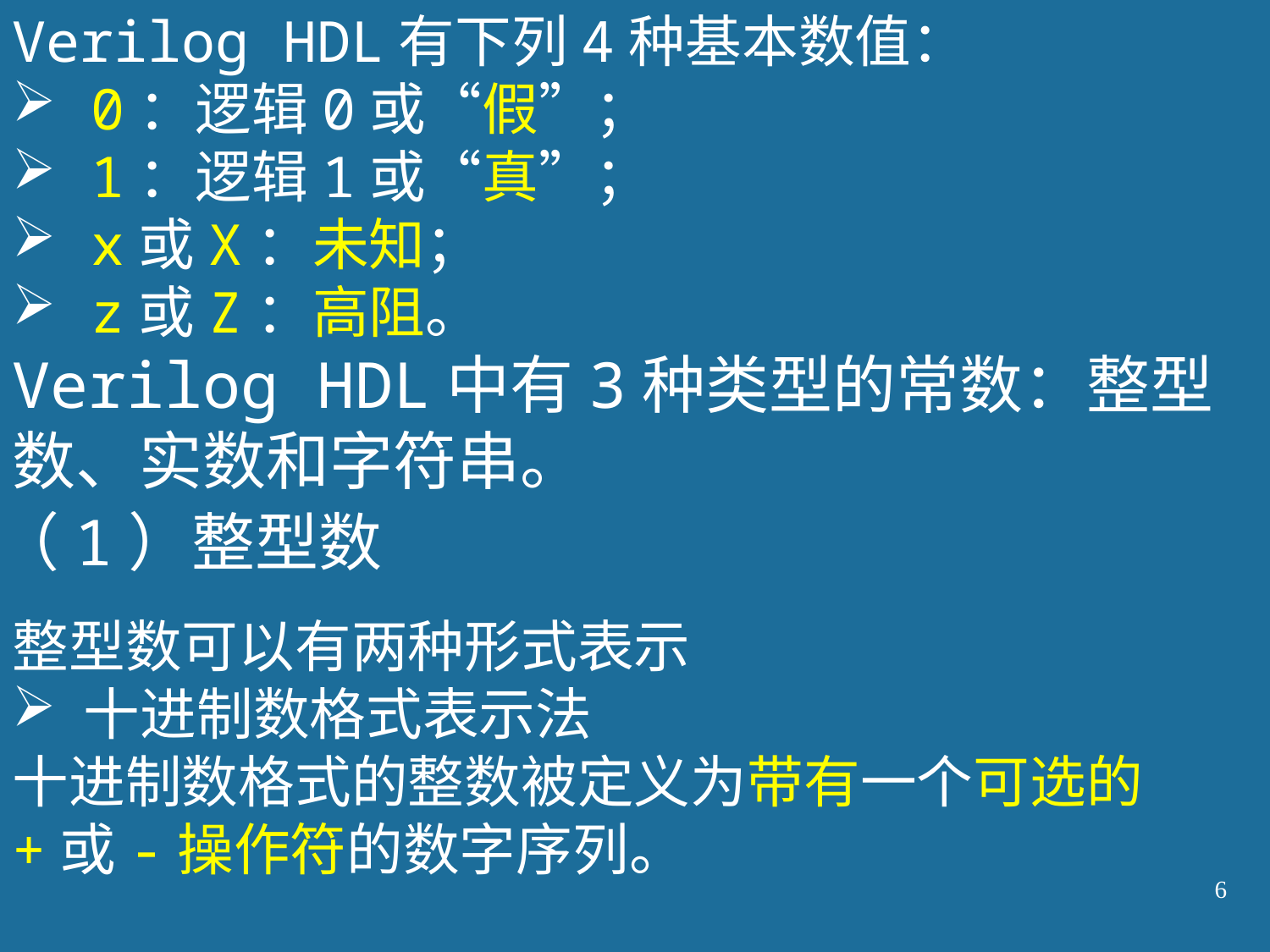

Verilog HDL有下列4种基本数值：
 0：逻辑0或“假”；
 1：逻辑1或“真”；
 x或X：未知；
 z或Z：高阻。
Verilog HDL中有3种类型的常数：整型数、实数和字符串。
（1）整型数
整型数可以有两种形式表示
 十进制数格式表示法
十进制数格式的整数被定义为带有一个可选的+或-操作符的数字序列。
6